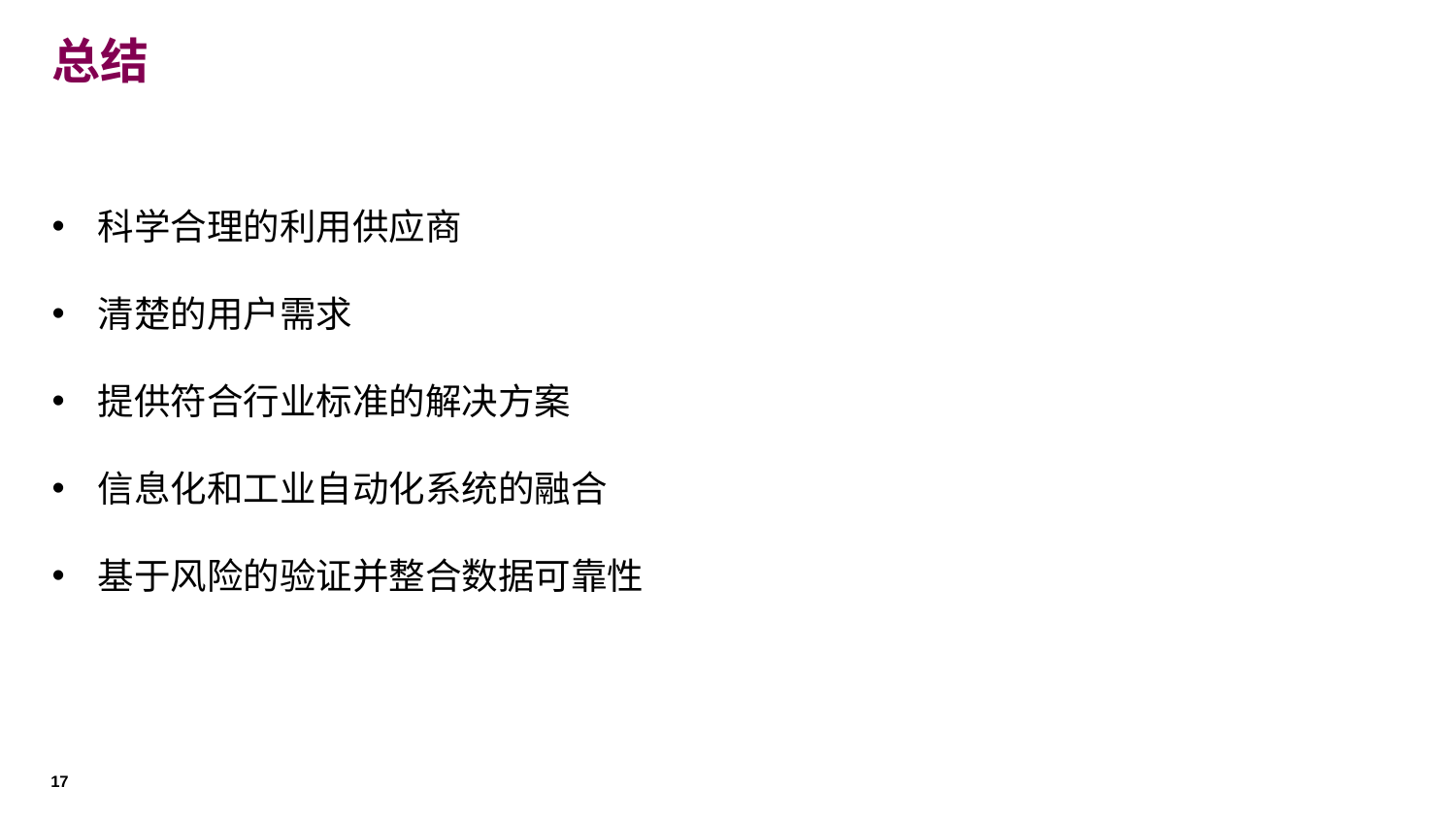

# 总结
科学合理的利用供应商

清楚的用户需求

提供符合行业标准的解决方案

信息化和工业自动化系统的融合

基于风险的验证并整合数据可靠性
17